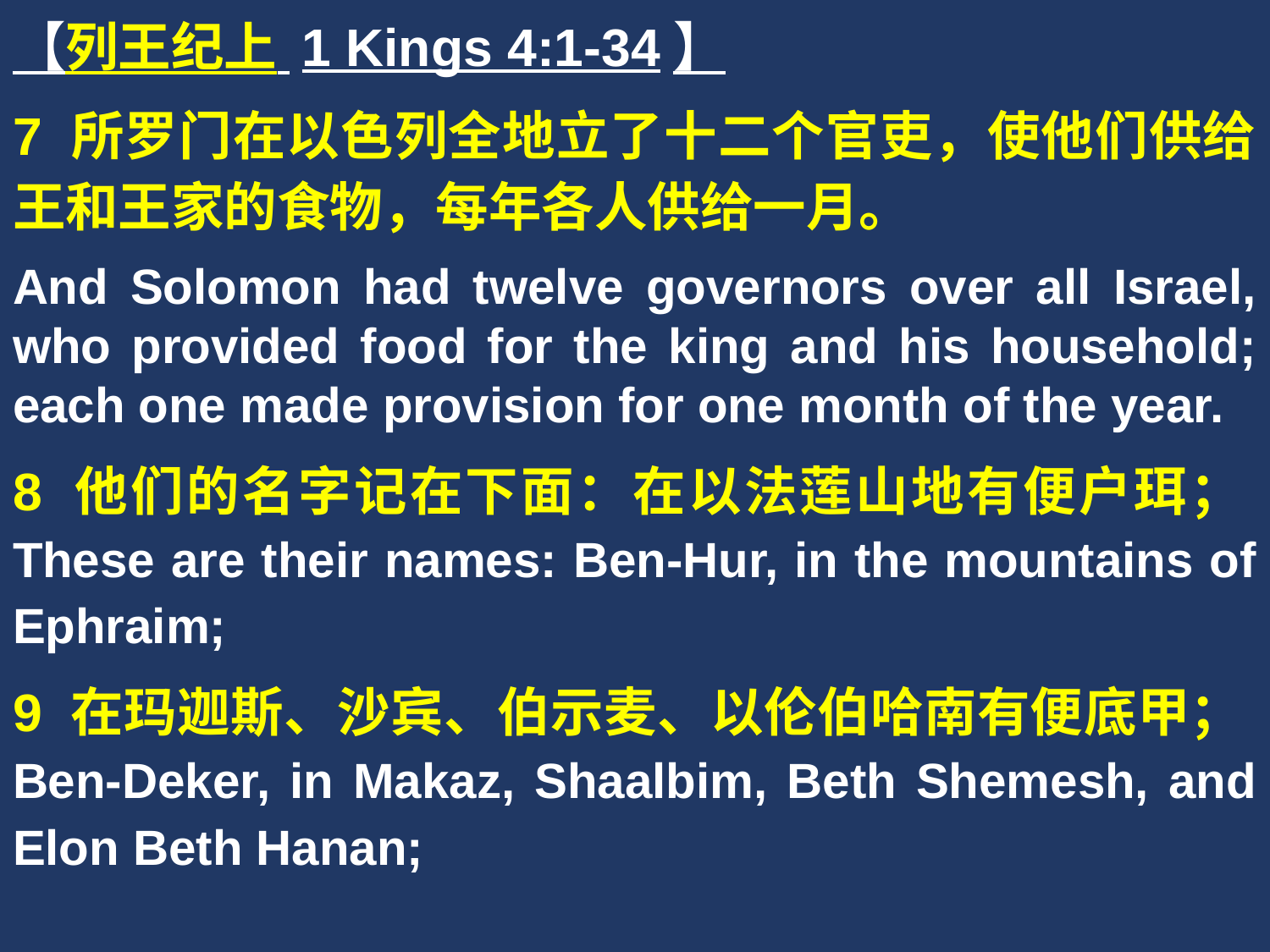

【列王纪上 1 Kings 4:1-34】
7 所罗门在以色列全地立了十二个官吏，使他们供给王和王家的食物，每年各人供给一月。
And Solomon had twelve governors over all Israel, who provided food for the king and his household; each one made provision for one month of the year.
8 他们的名字记在下面：在以法莲山地有便户珥；These are their names: Ben-Hur, in the mountains of Ephraim;
9 在玛迦斯、沙宾、伯示麦、以伦伯哈南有便底甲；Ben-Deker, in Makaz, Shaalbim, Beth Shemesh, and Elon Beth Hanan;